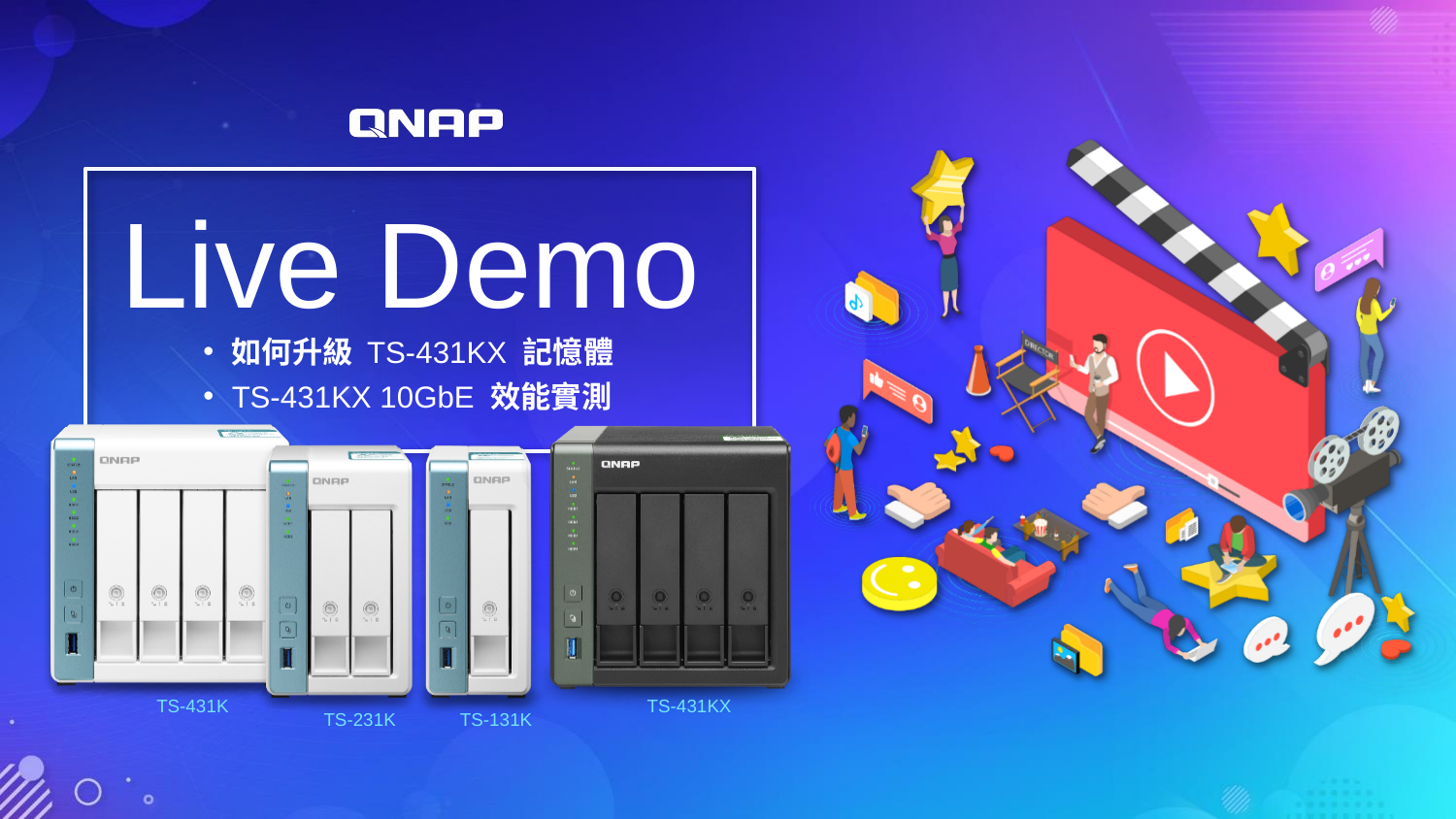

# Live Demo
如何升級 TS-431KX 記憶體
TS-431KX 10GbE 效能實測